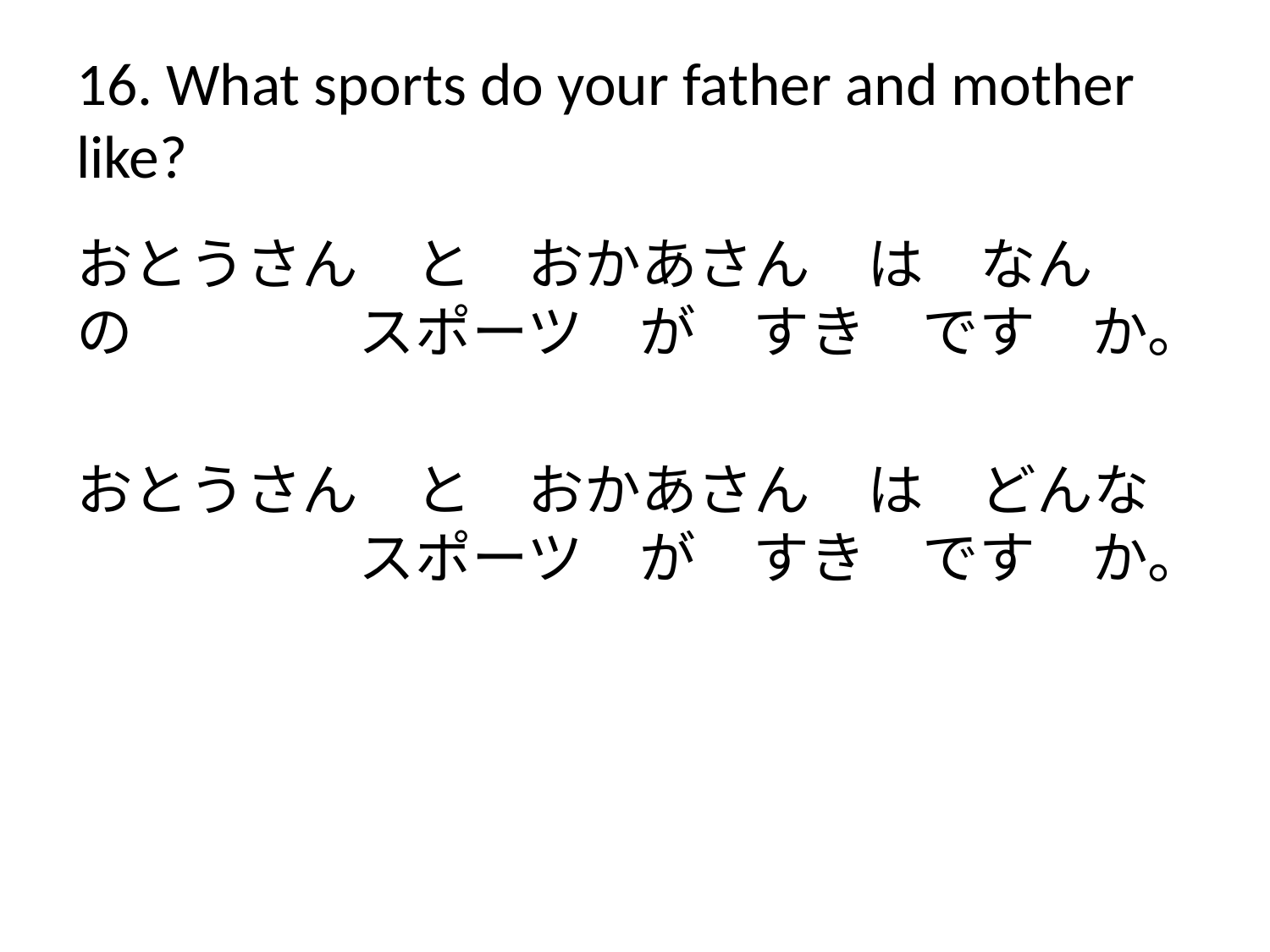

# 16. What sports do your father and mother like?
おとうさん　と　おかあさん　は　なん　の　　　　スポーツ　が　すき　です　か。

おとうさん　と　おかあさん　は　どんな　　　　　スポーツ　が　すき　です　か。